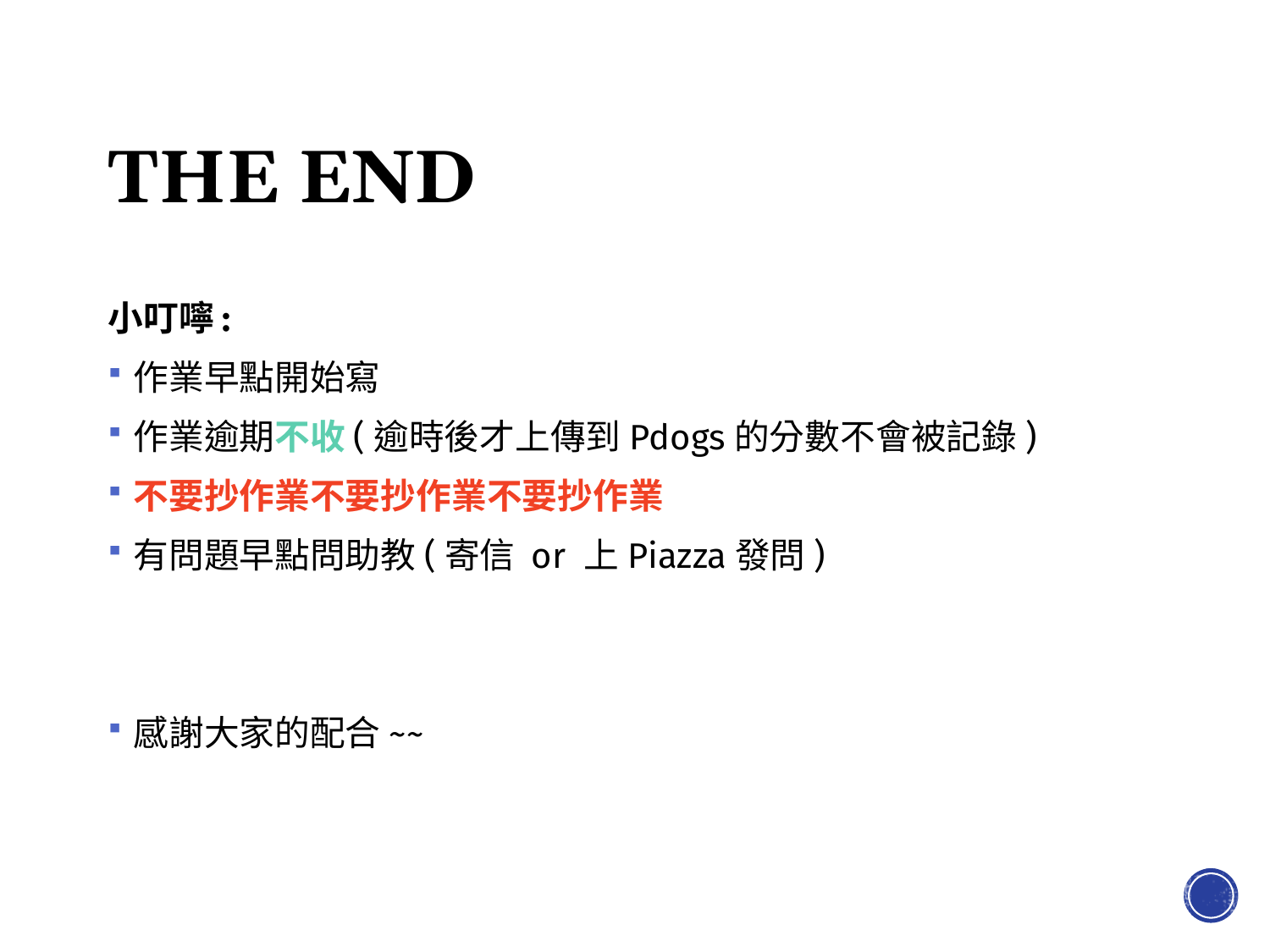

# THE END
小叮嚀:
作業早點開始寫
作業逾期不收(逾時後才上傳到Pdogs的分數不會被記錄)
不要抄作業不要抄作業不要抄作業
有問題早點問助教(寄信 or 上Piazza發問)

感謝大家的配合~~